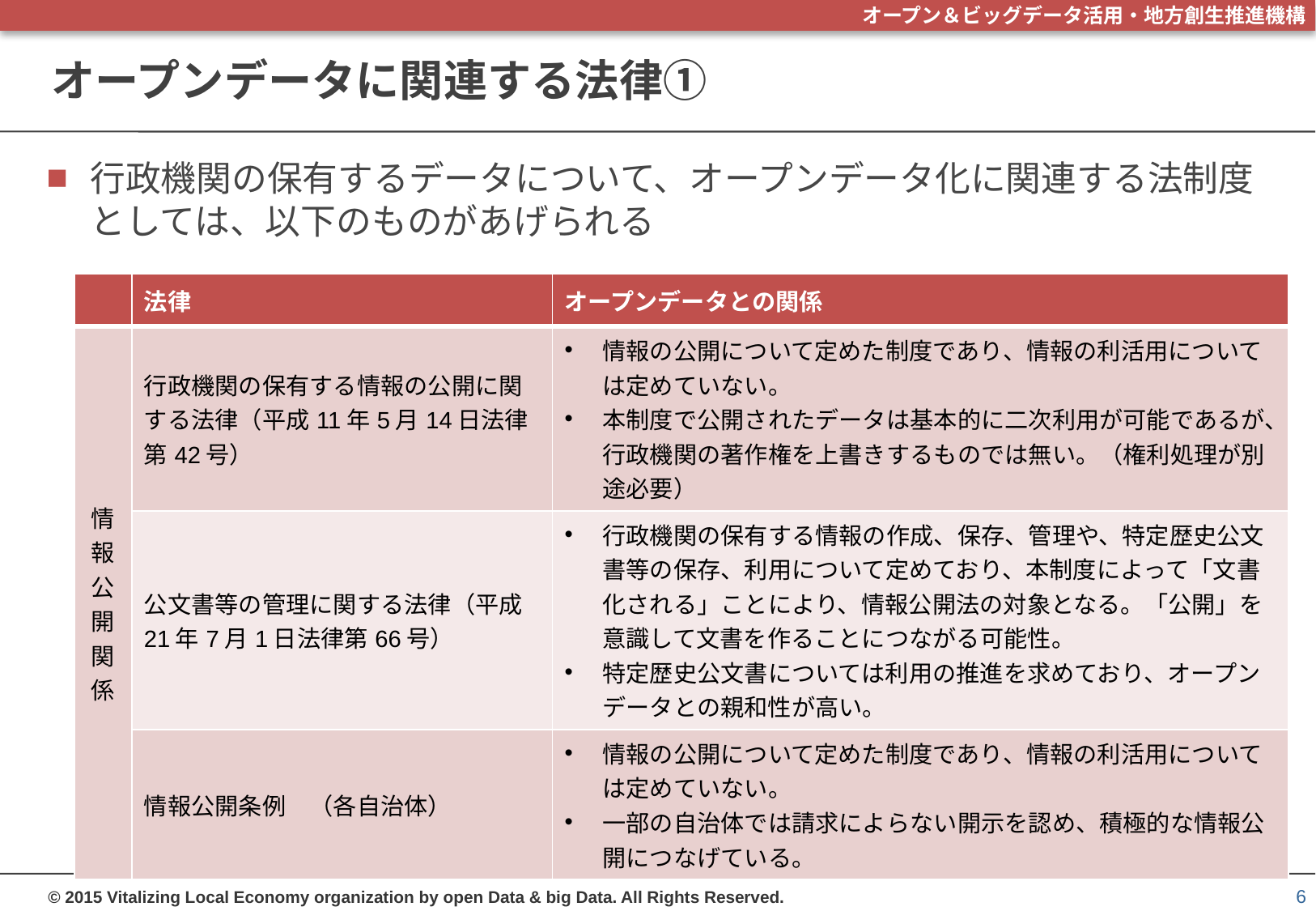

# オープンデータに関連する法律①
行政機関の保有するデータについて、オープンデータ化に関連する法制度としては、以下のものがあげられる
|  | 法律 | オープンデータとの関係 |
| --- | --- | --- |
| 情報公開関係 | 行政機関の保有する情報の公開に関する法律（平成11年5月14日法律第42号） | 情報の公開について定めた制度であり、情報の利活用については定めていない。 本制度で公開されたデータは基本的に二次利用が可能であるが、行政機関の著作権を上書きするものでは無い。（権利処理が別途必要） |
|  | 公文書等の管理に関する法律（平成21年7月1日法律第66号） | 行政機関の保有する情報の作成、保存、管理や、特定歴史公文書等の保存、利用について定めており、本制度によって「文書化される」ことにより、情報公開法の対象となる。「公開」を意識して文書を作ることにつながる可能性。 特定歴史公文書については利用の推進を求めており、オープンデータとの親和性が高い。 |
|  | 情報公開条例　（各自治体） | 情報の公開について定めた制度であり、情報の利活用については定めていない。 一部の自治体では請求によらない開示を認め、積極的な情報公開につなげている。 |
6